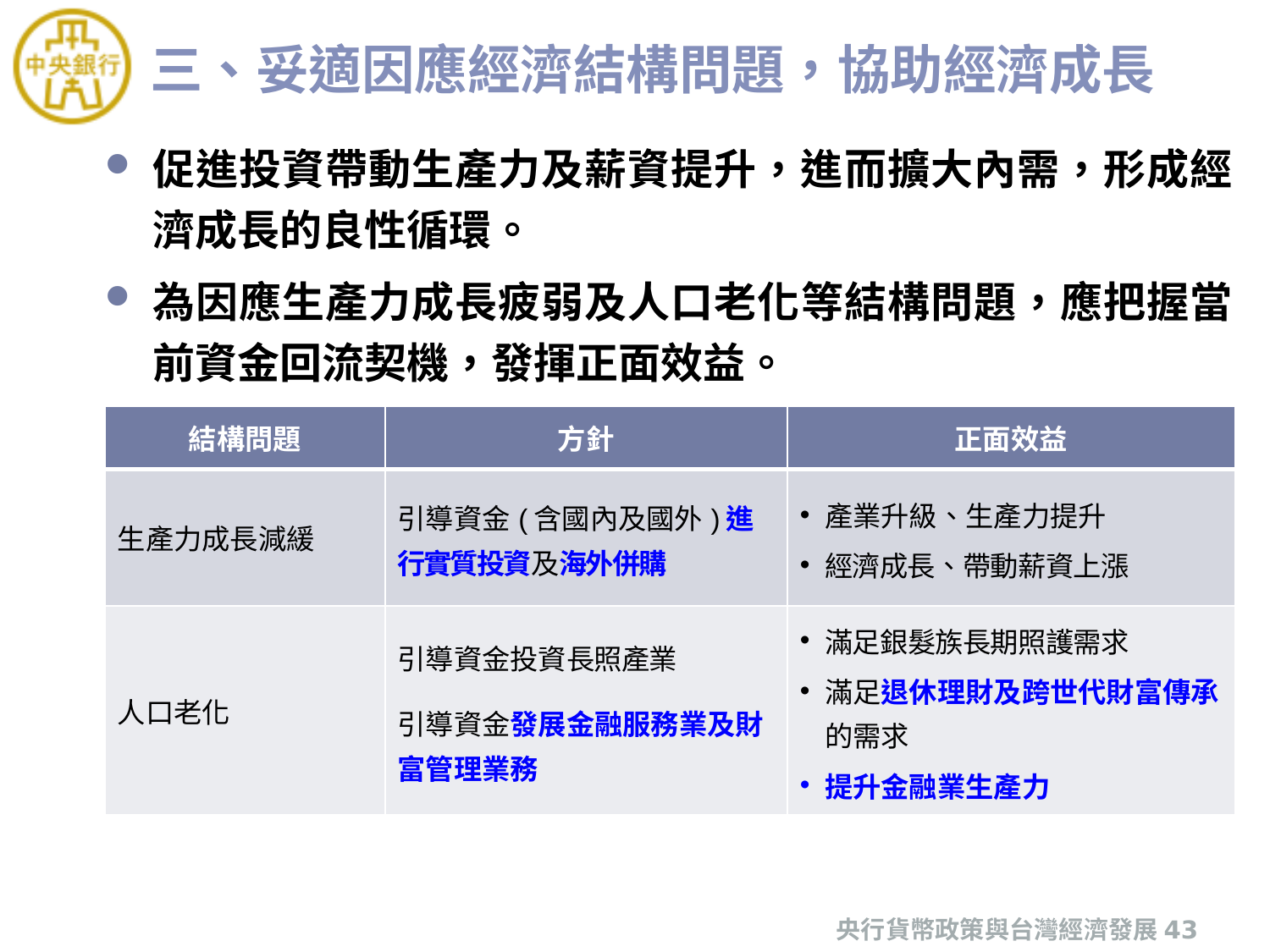

# 三、妥適因應經濟結構問題，協助經濟成長
促進投資帶動生產力及薪資提升，進而擴大內需，形成經濟成長的良性循環。
為因應生產力成長疲弱及人口老化等結構問題，應把握當前資金回流契機，發揮正面效益。
| 結構問題 | 方針 | 正面效益 |
| --- | --- | --- |
| 生產力成長減緩 | 引導資金(含國內及國外)進行實質投資及海外併購 | 產業升級、生產力提升 經濟成長、帶動薪資上漲 |
| 人口老化 | 引導資金投資長照產業 引導資金發展金融服務業及財富管理業務 | 滿足銀髮族長期照護需求 滿足退休理財及跨世代財富傳承的需求 提升金融業生產力 |
央行貨幣政策與台灣經濟發展
43